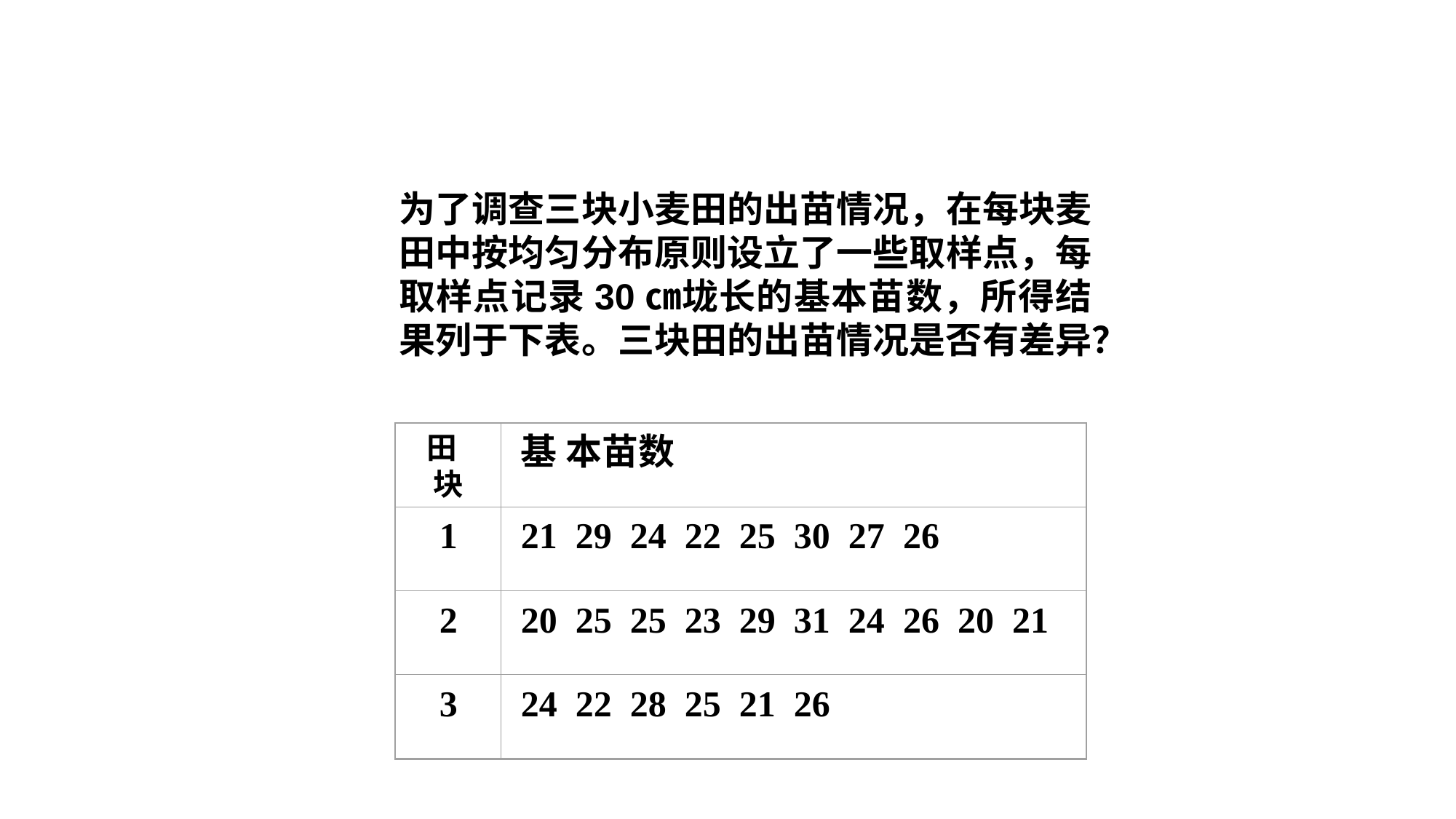

小练习
为了调查三块小麦田的出苗情况，在每块麦田中按均匀分布原则设立了一些取样点，每取样点记录30㎝垅长的基本苗数，所得结果列于下表。三块田的出苗情况是否有差异？

田   块

基 本苗数

1

21  29  24  22  25  30  27  26

2

20  25  25  23  29  31  24  26  20  21

3

24  22  28  25  21  26